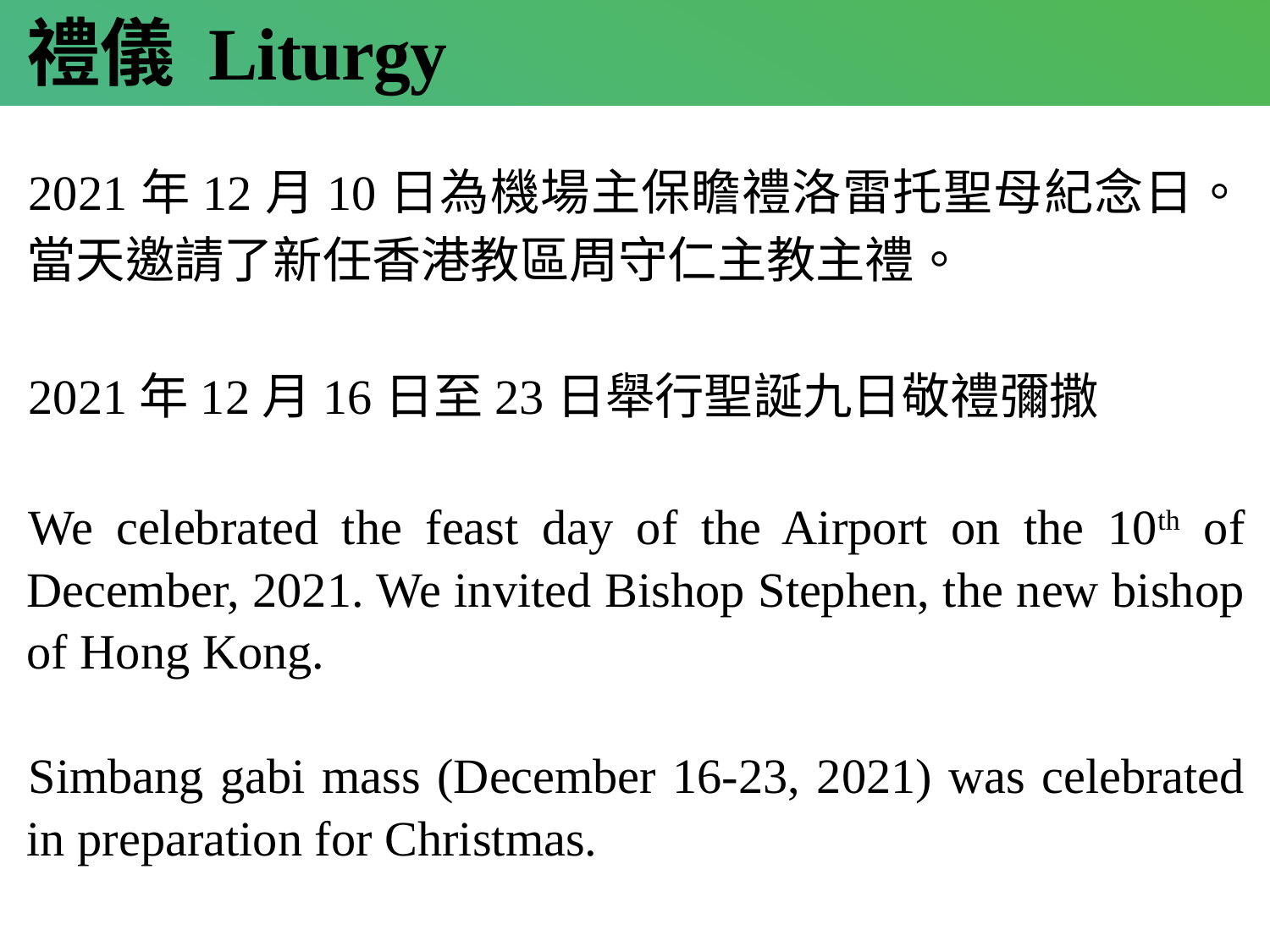

# 禮儀 Liturgy
2021年12月10日為機場主保瞻禮洛雷托聖母紀念日。當天邀請了新任香港教區周守仁主教主禮。

2021年12月16日至23日舉行聖誕九日敬禮彌撒

We celebrated the feast day of the Airport on the 10th of December, 2021. We invited Bishop Stephen, the new bishop of Hong Kong.

Simbang gabi mass (December 16-23, 2021) was celebrated in preparation for Christmas.